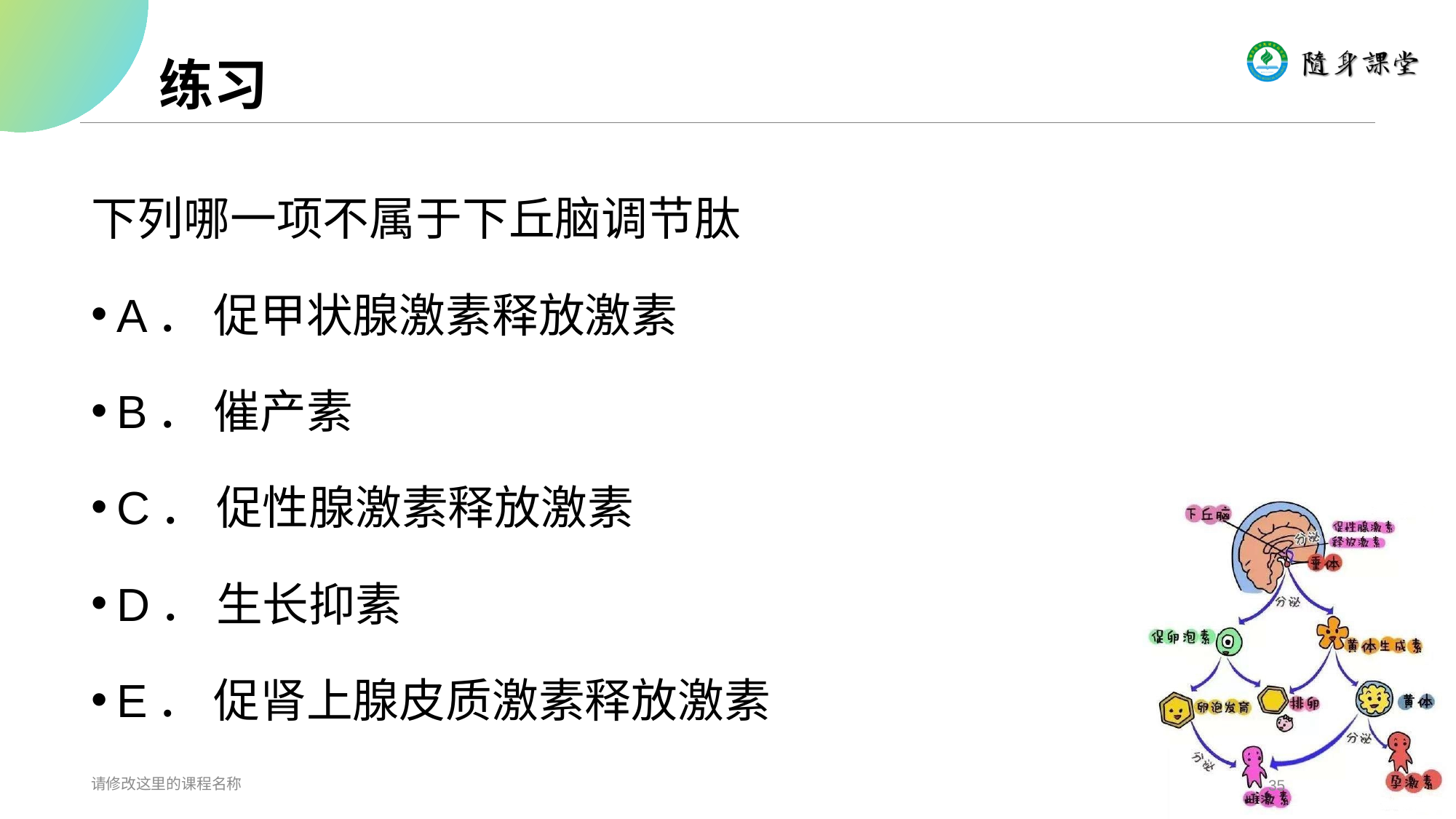

# 练习
下列哪一项不属于下丘脑调节肽
A． 促甲状腺激素释放激素
B． 催产素
C． 促性腺激素释放激素
D． 生长抑素
E． 促肾上腺皮质激素释放激素
请修改这里的课程名称
35